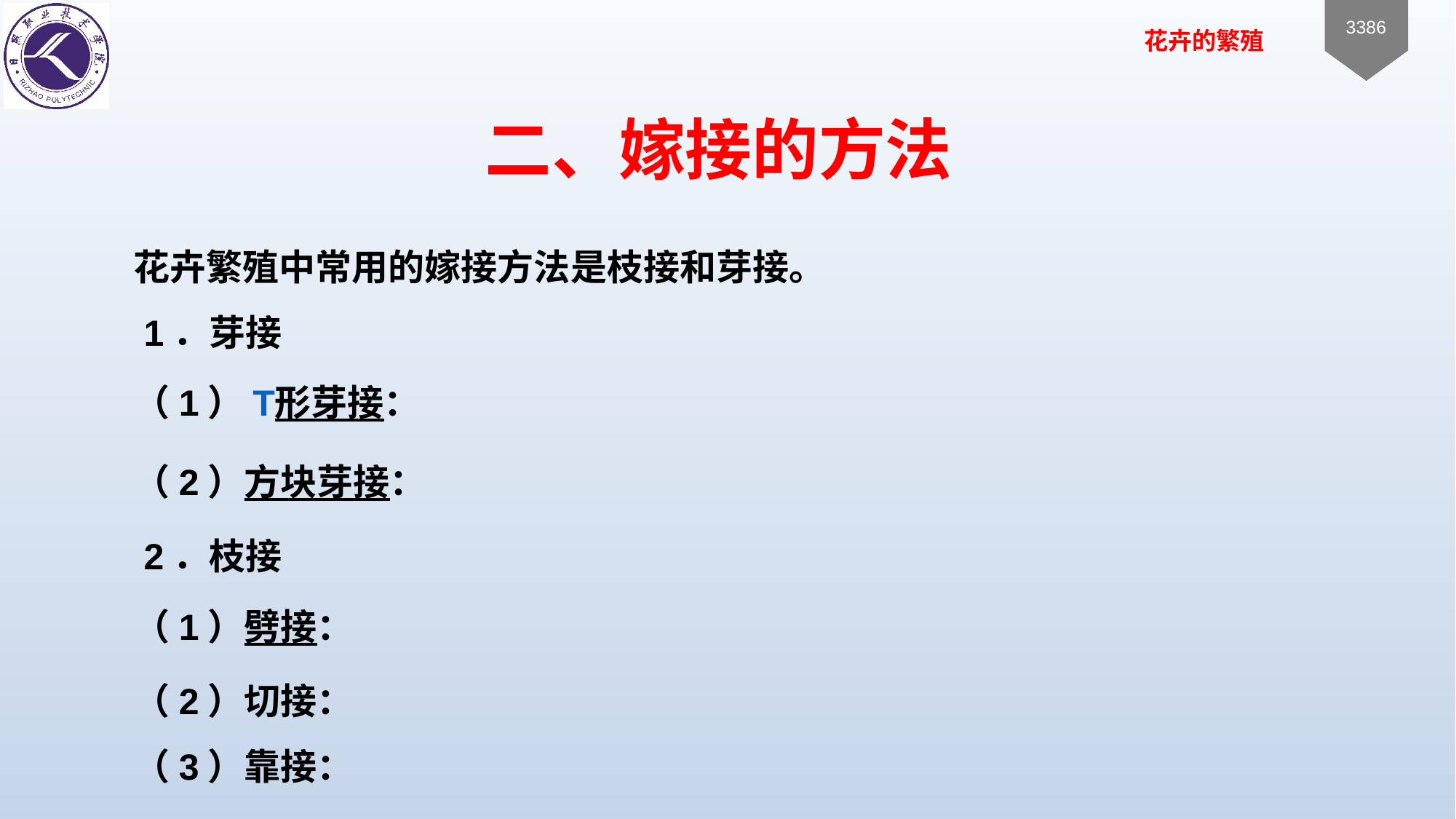

# 二、嫁接的方法
花卉繁殖中常用的嫁接方法是枝接和芽接。
 1．芽接
（1）T形芽接：
（2）方块芽接：
 2．枝接
（1）劈接：
（2）切接：
（3）靠接：